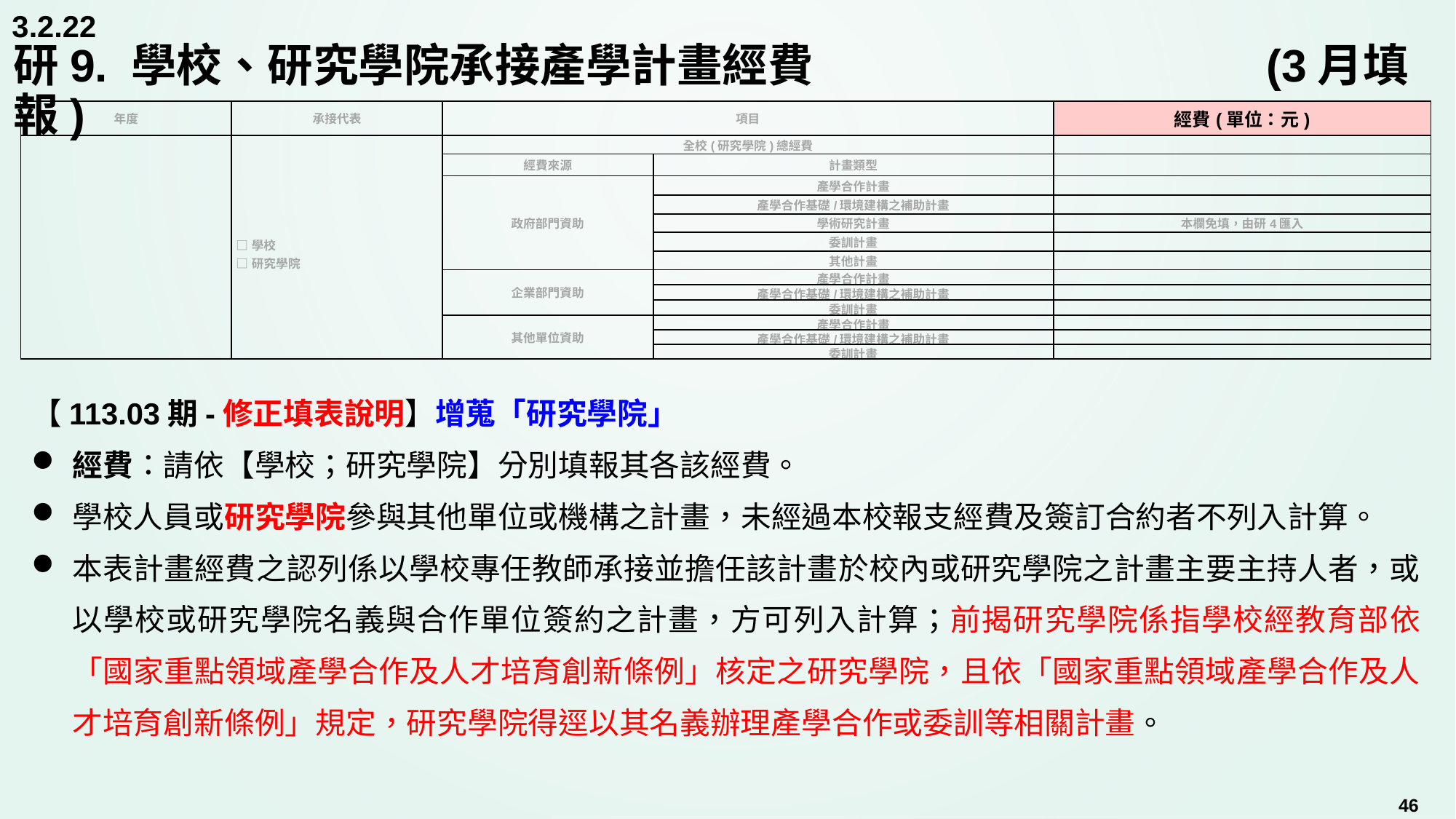

3.2.22
# 研9. 學校、研究學院承接產學計畫經費		     		    (3月填報)
| 年度 | 承接代表 | 項目 |  | 經費(單位：元) |
| --- | --- | --- | --- | --- |
|  | □學校 □研究學院 | 全校(研究學院)總經費 |  |  |
|  |  | 經費來源 | 計畫類型 |  |
|  |  | 政府部門資助 | 產學合作計畫 |  |
|  |  |  | 產學合作基礎/環境建構之補助計畫 |  |
|  |  |  | 學術研究計畫 | 本欄免填，由研4匯入 |
|  |  |  | 委訓計畫 |  |
|  |  |  | 其他計畫 |  |
|  |  | 企業部門資助 | 產學合作計畫 |  |
|  |  |  | 產學合作基礎/環境建構之補助計畫 |  |
|  |  |  | 委訓計畫 |  |
|  |  | 其他單位資助 | 產學合作計畫 |  |
|  |  |  | 產學合作基礎/環境建構之補助計畫 |  |
|  |  |  | 委訓計畫 |  |
【113.03期-修正填表說明】增蒐「研究學院」
經費：請依【學校；研究學院】分別填報其各該經費。
學校人員或研究學院參與其他單位或機構之計畫，未經過本校報支經費及簽訂合約者不列入計算。
本表計畫經費之認列係以學校專任教師承接並擔任該計畫於校內或研究學院之計畫主要主持人者，或以學校或研究學院名義與合作單位簽約之計畫，方可列入計算；前揭研究學院係指學校經教育部依「國家重點領域產學合作及人才培育創新條例」核定之研究學院，且依「國家重點領域產學合作及人才培育創新條例」規定，研究學院得逕以其名義辦理產學合作或委訓等相關計畫。